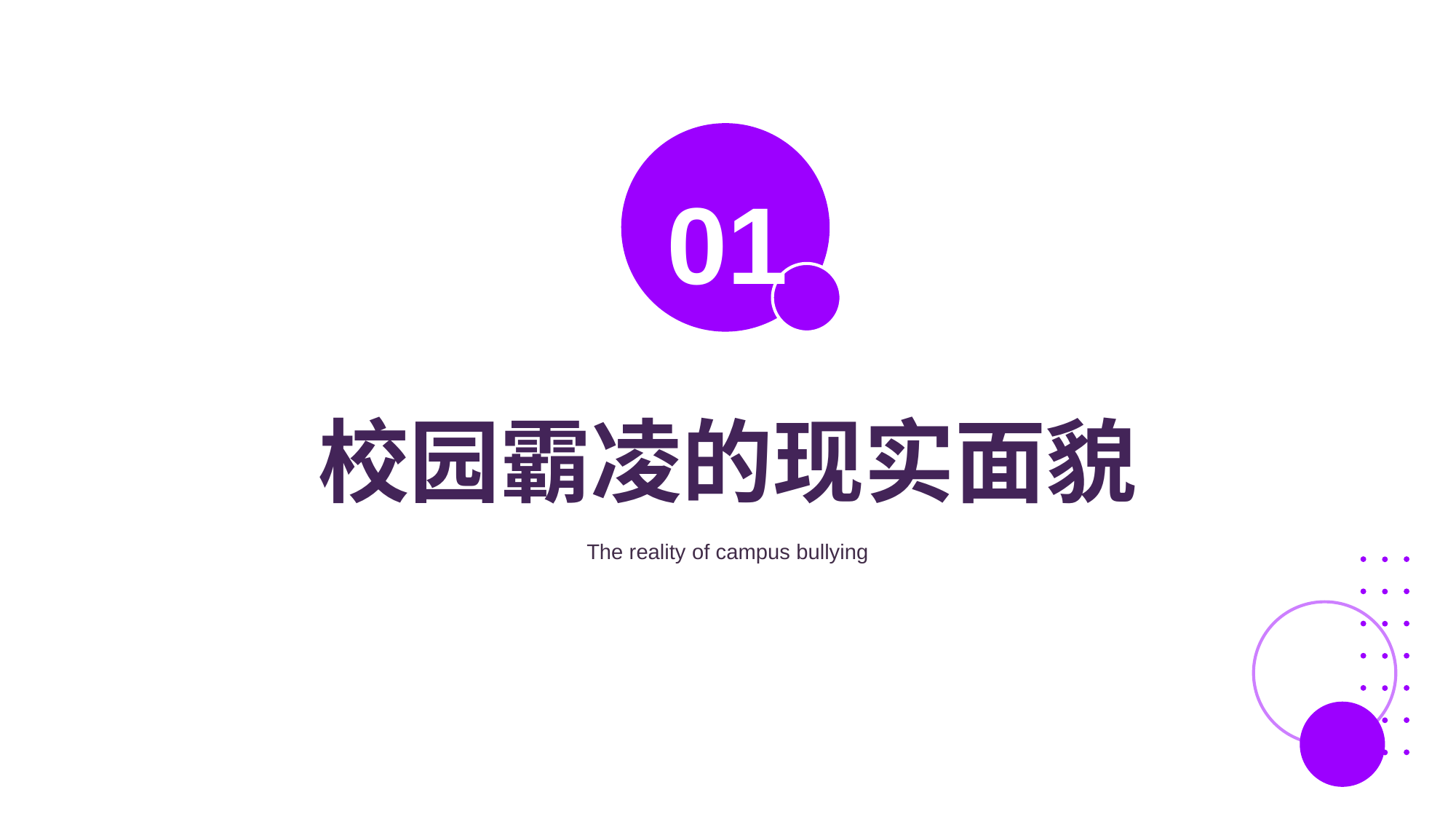

01
校园霸凌的现实面貌
The reality of campus bullying